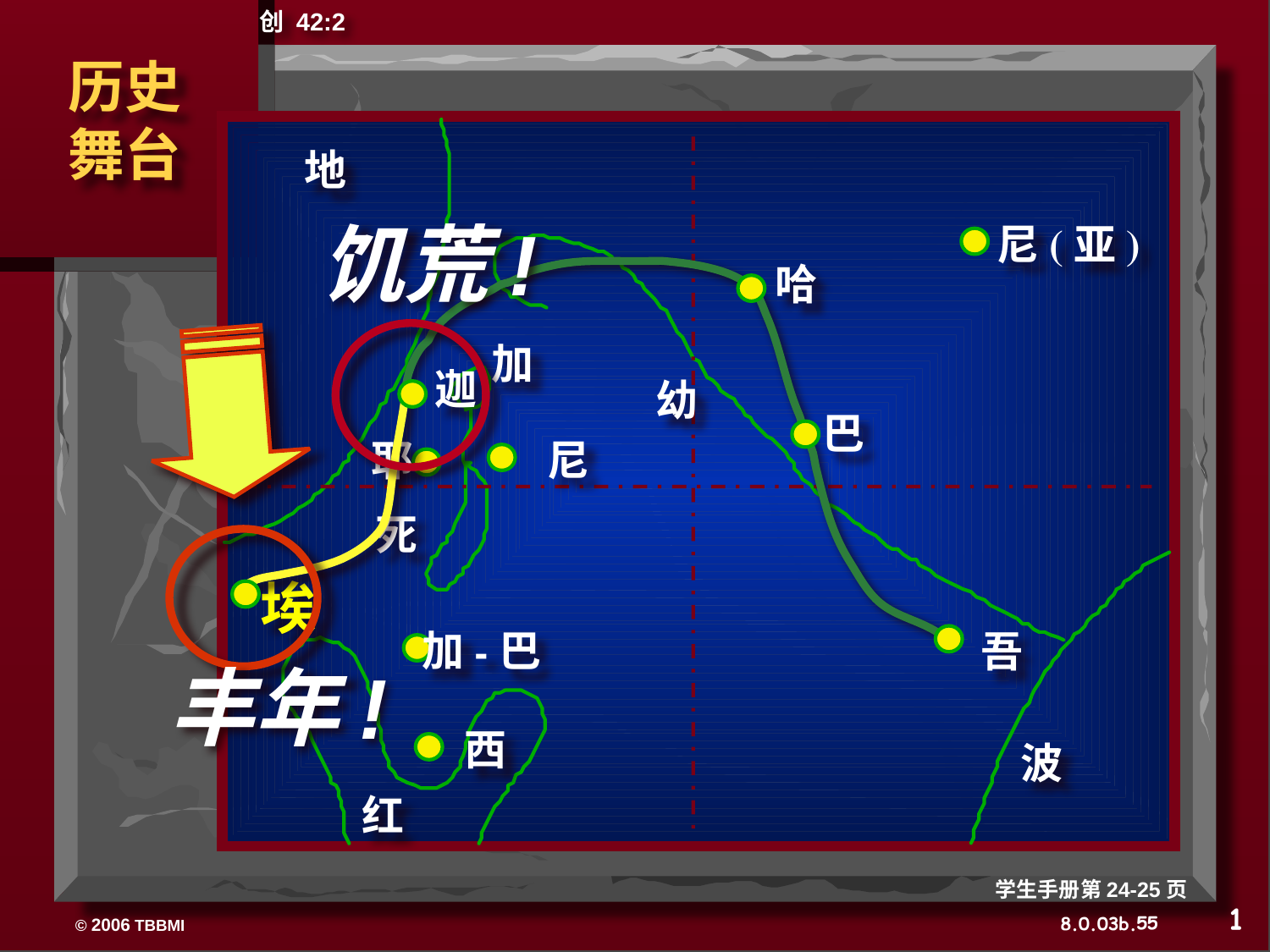

创 42:2

历史
舞台

地

饥荒!
尼(亚)

哈

加
迦

幼

巴

耶
尼

死

埃

加-巴
吾

丰年!
西
波

红
学生手册第24-25页
1
55